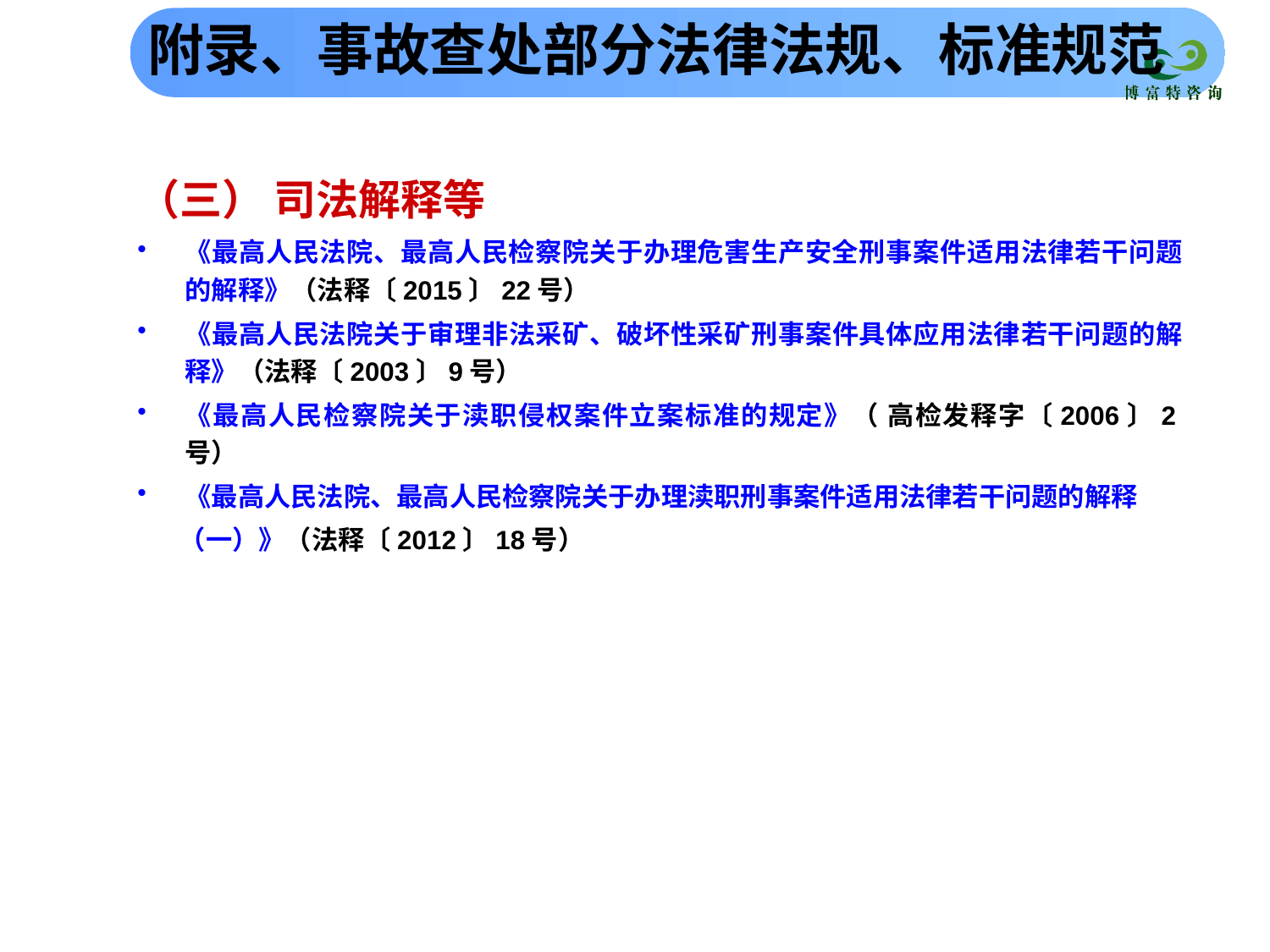

附录、事故查处部分法律法规、标准规范
（三） 司法解释等
《最高人民法院、最高人民检察院关于办理危害生产安全刑事案件适用法律若干问题的解释》（法释〔2015〕22号）
《最高人民法院关于审理非法采矿、破坏性采矿刑事案件具体应用法律若干问题的解释》（法释〔2003〕9号）
《最高人民检察院关于渎职侵权案件立案标准的规定》（ 高检发释字〔2006〕2号）
《最高人民法院、最高人民检察院关于办理渎职刑事案件适用法律若干问题的解释
      （一）》（法释〔2012〕18号）